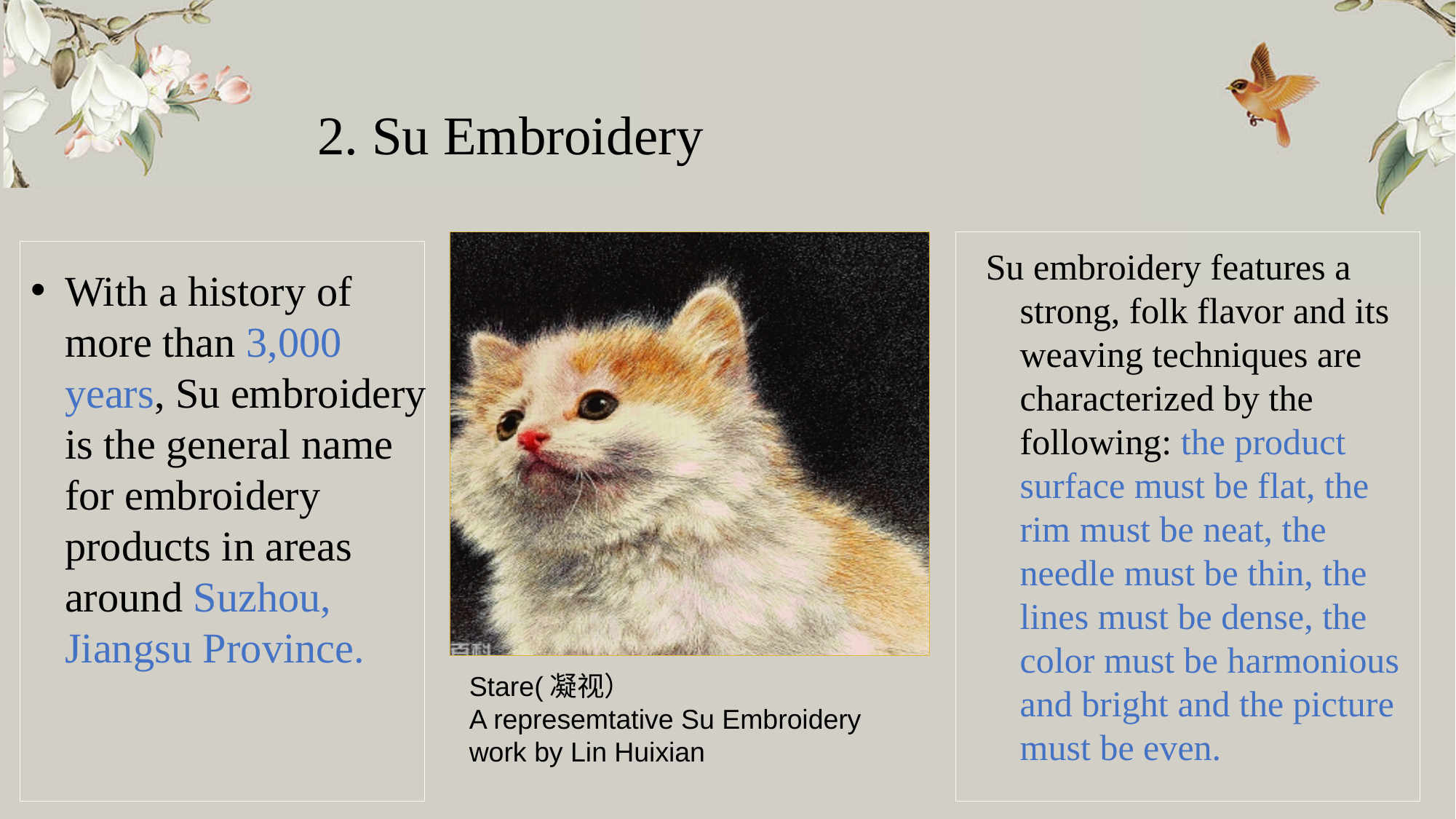

2. Su Embroidery

Su embroidery features a strong, folk flavor and its weaving techniques are characterized by the following: the product surface must be flat, the rim must be neat, the needle must be thin, the lines must be dense, the color must be harmonious and bright and the picture must be even.

With a history of more than 3,000 years, Su embroidery is the general name for embroidery products in areas around Suzhou, Jiangsu Province.
Stare(凝视）
A represemtative Su Embroidery work by Lin Huixian